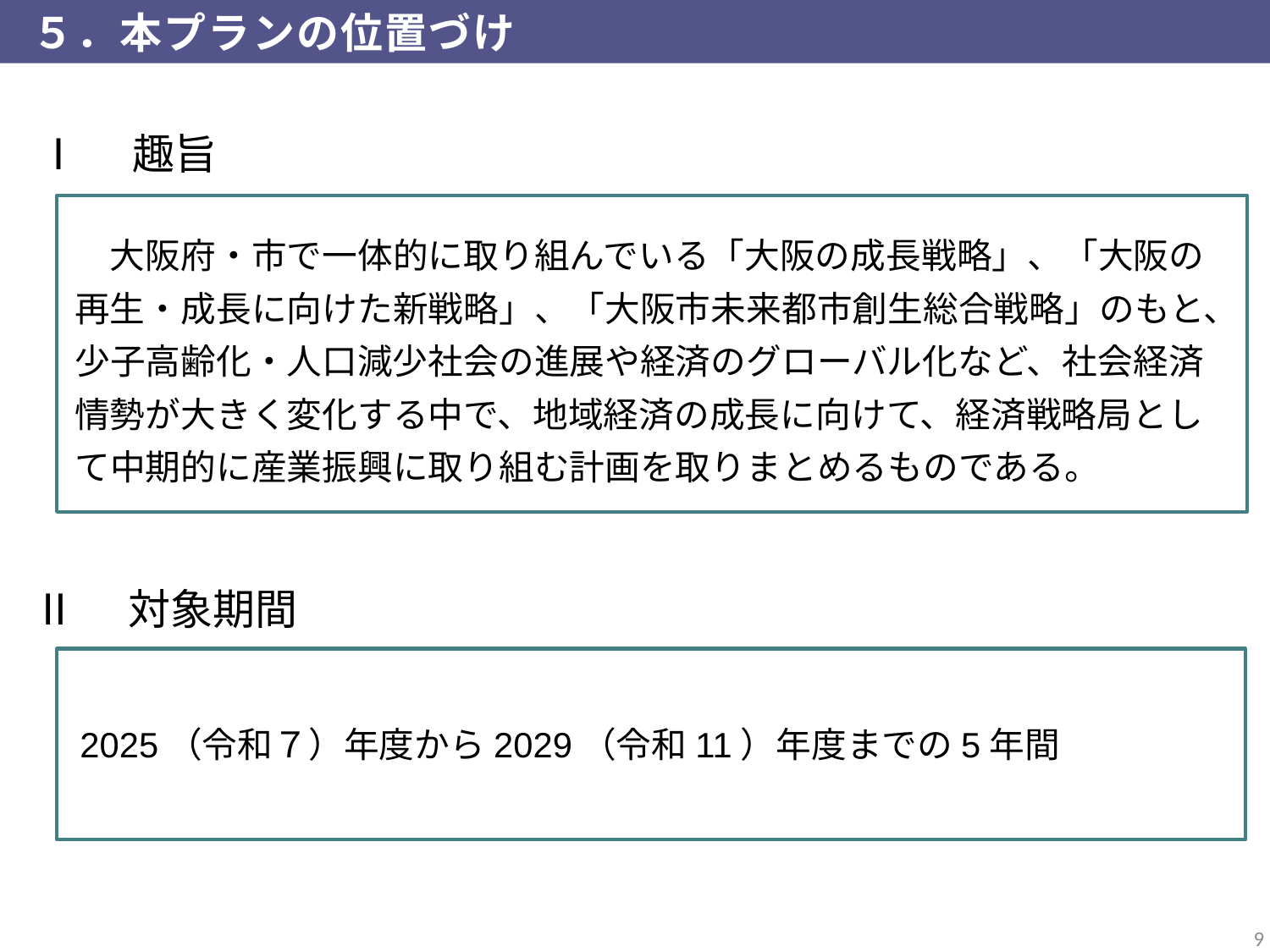

５．本プランの位置づけ
Ⅰ　趣旨

　大阪府・市で一体的に取り組んでいる「大阪の成長戦略」、「大阪の再生・成長に向けた新戦略」、「大阪市未来都市創生総合戦略」のもと、少子高齢化・人口減少社会の進展や経済のグローバル化など、社会経済情勢が大きく変化する中で、地域経済の成長に向けて、経済戦略局として中期的に産業振興に取り組む計画を取りまとめるものである。
Ⅱ　対象期間

2025（令和７）年度から2029（令和11）年度までの5年間
9